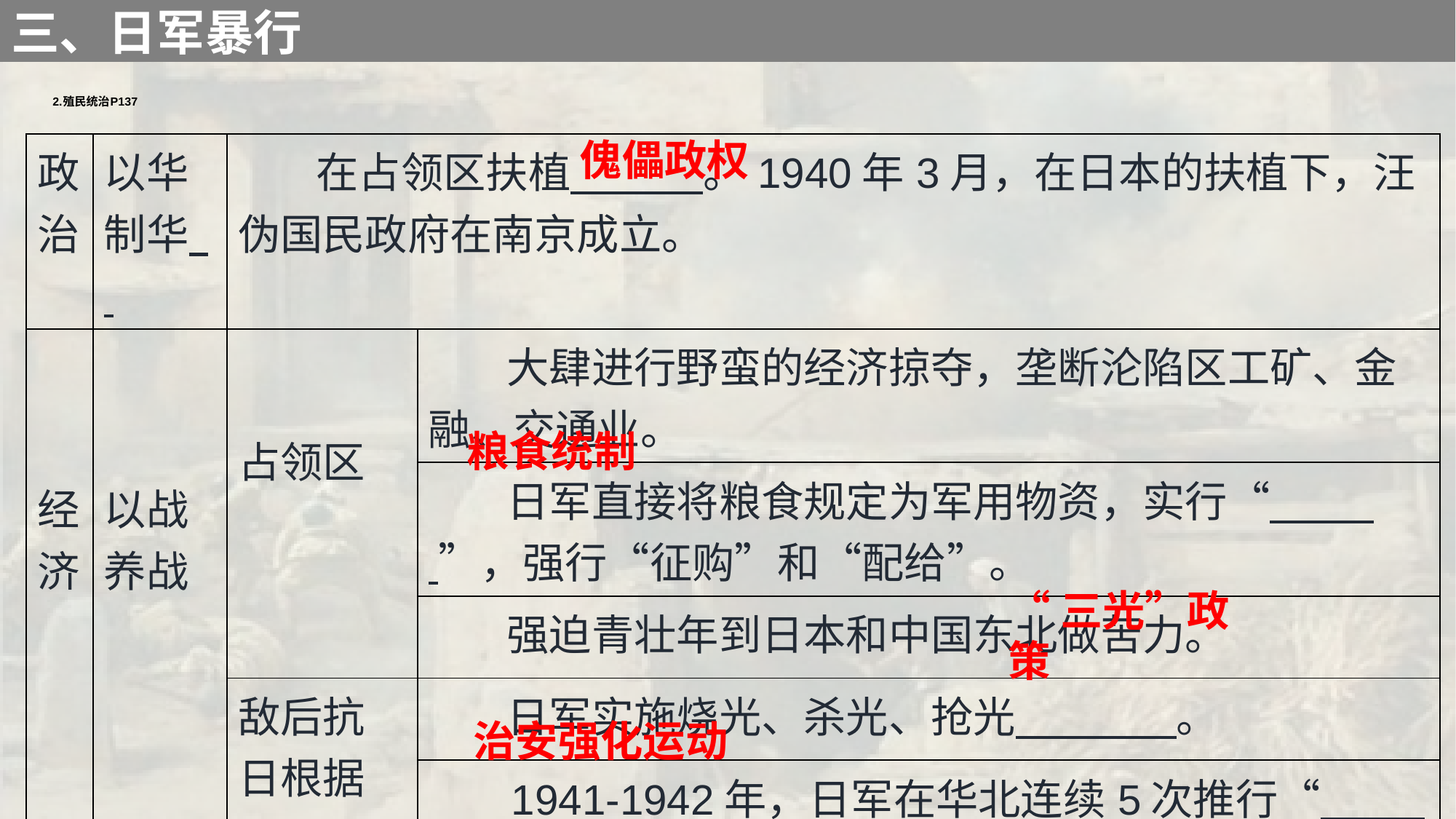

三、日军暴行
# 2.殖民统治P137
傀儡政权
| 政治 | 以华制华 | 在占领区扶植 。1940年3月，在日本的扶植下，汪伪国民政府在南京成立。 |  |
| --- | --- | --- | --- |
| 经济 | 以战养战 | 占领区 | 大肆进行野蛮的经济掠夺，垄断沦陷区工矿、金融、交通业。 |
|  |  |  | 日军直接将粮食规定为军用物资，实行“ ”，强行“征购”和“配给”。 |
|  |  |  | 强迫青壮年到日本和中国东北做苦力。 |
|  |  | 敌后抗日根据地 | 日军实施烧光、杀光、抢光 。 |
|  |  |  | 1941-1942年，日军在华北连续5次推行“ ”，对抗日根据地疯狂“扫荡”。 |
粮食统制
“三光”政策
治安强化运动